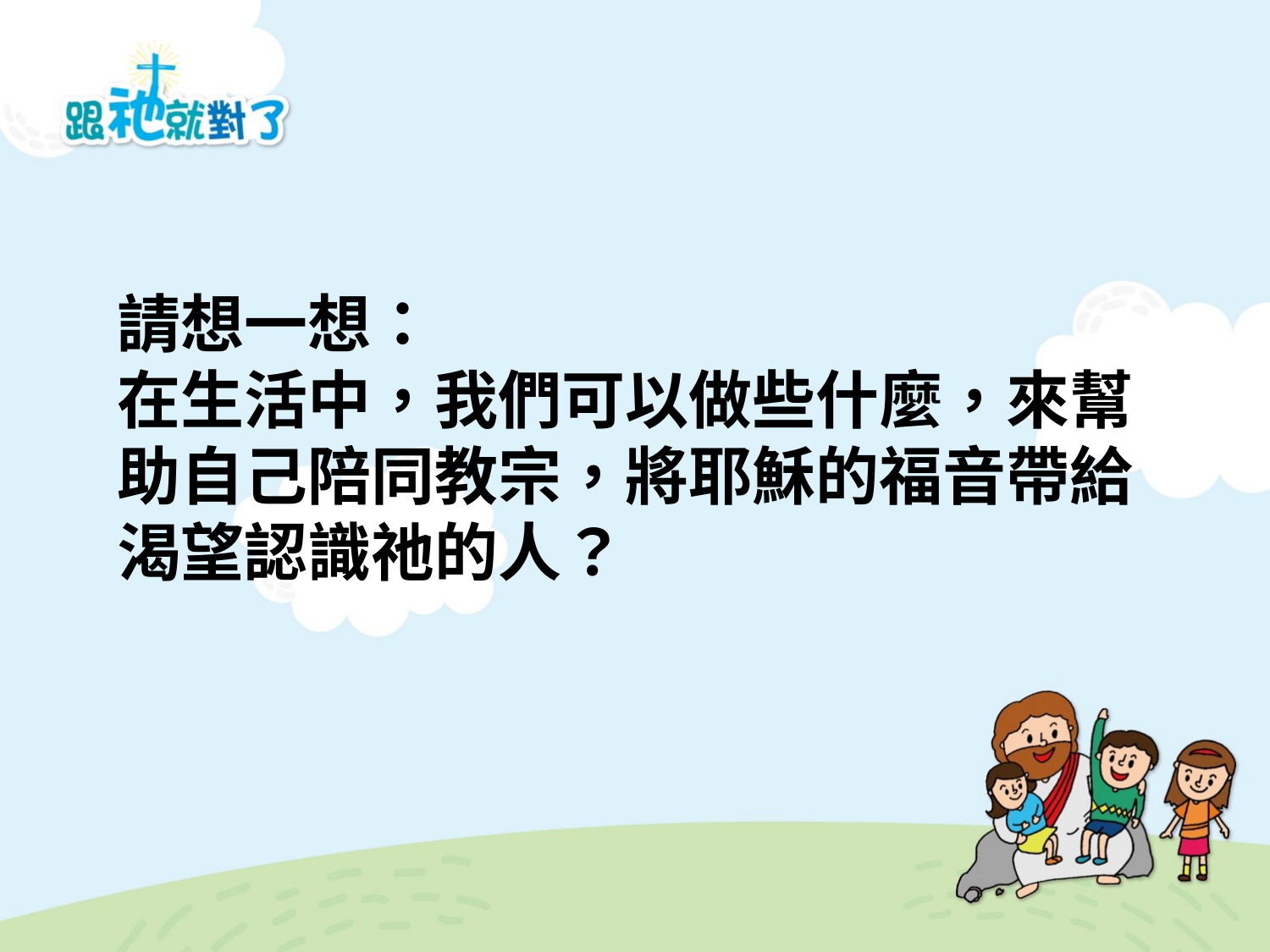

請想一想：
在生活中，我們可以做些什麼，來幫助自己陪同教宗，將耶穌的福音帶給渴望認識祂的人？